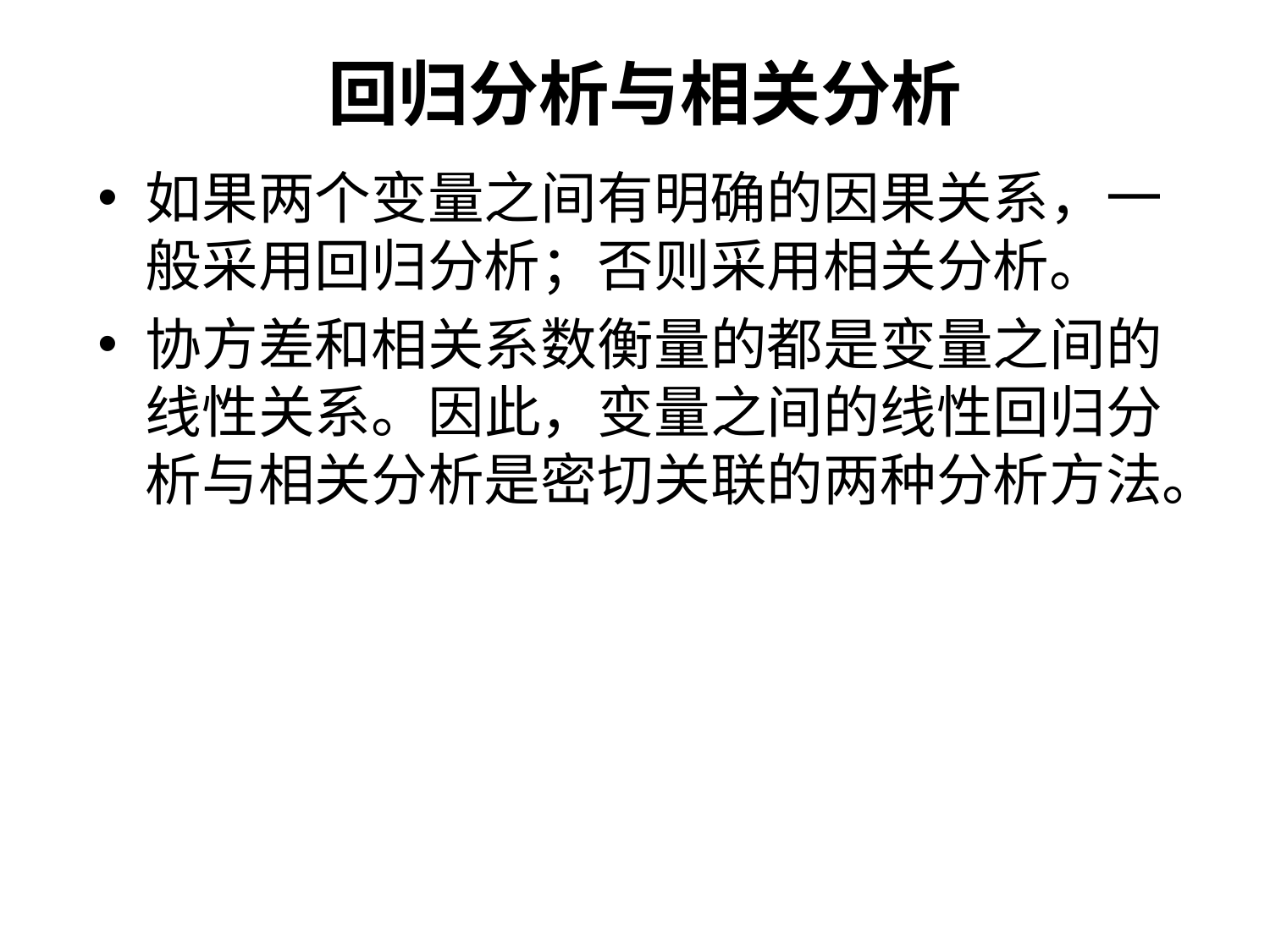

# 回归分析与相关分析
如果两个变量之间有明确的因果关系，一般采用回归分析；否则采用相关分析。
协方差和相关系数衡量的都是变量之间的线性关系。因此，变量之间的线性回归分析与相关分析是密切关联的两种分析方法。